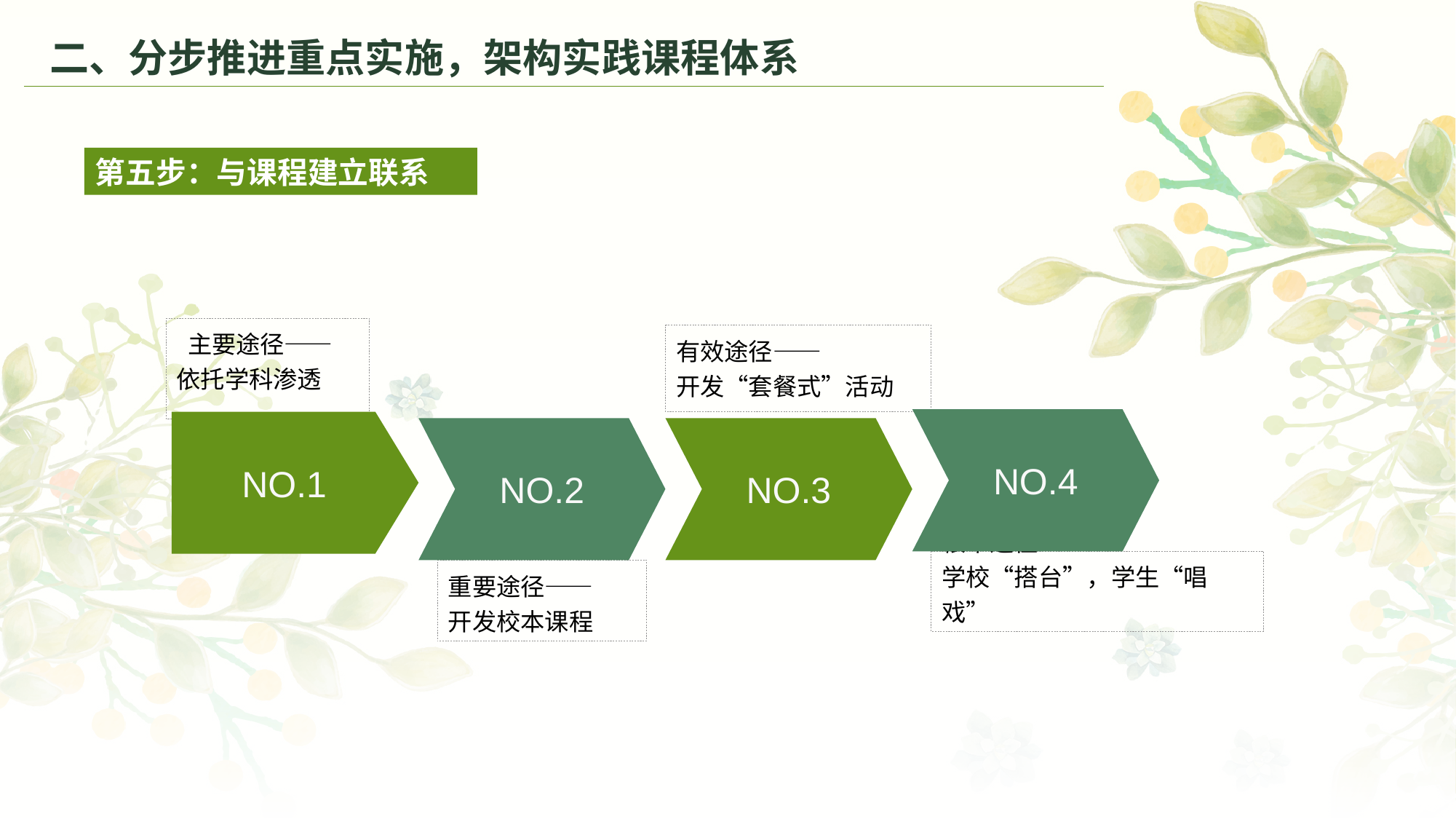

二、分步推进重点实施，架构实践课程体系
第五步：与课程建立联系
 主要途径——
依托学科渗透
有效途径——
开发“套餐式”活动
NO.4
NO.1
NO.2
NO.3
根本途径——
学校“搭台”，学生“唱戏”
重要途径——
开发校本课程